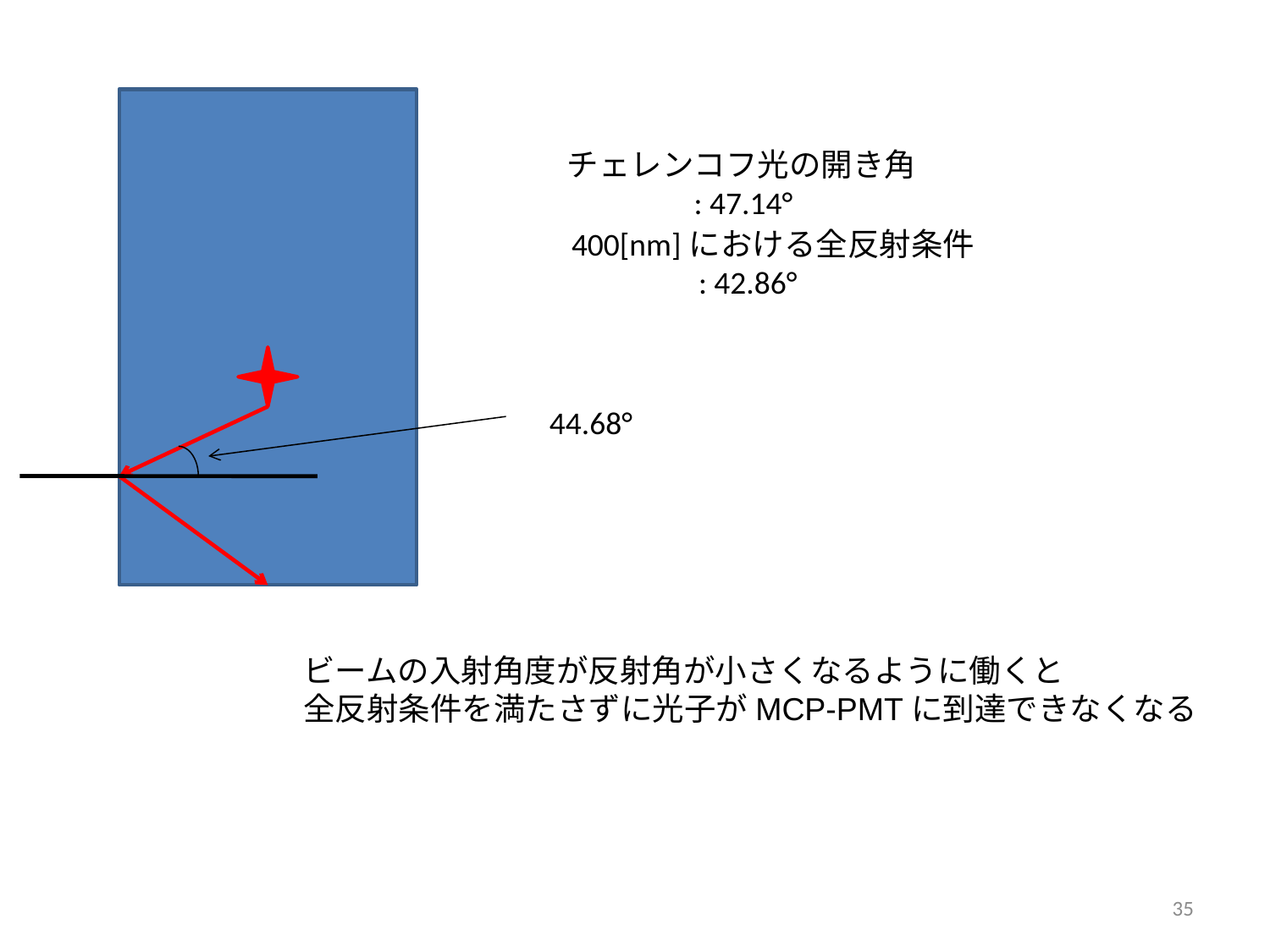

チェレンコフ光の開き角
	: 47.14°
400[nm]における全反射条件
	: 42.86°

44.68°

ビームの入射角度が反射角が小さくなるように働くと
全反射条件を満たさずに光子がMCP-PMTに到達できなくなる
35